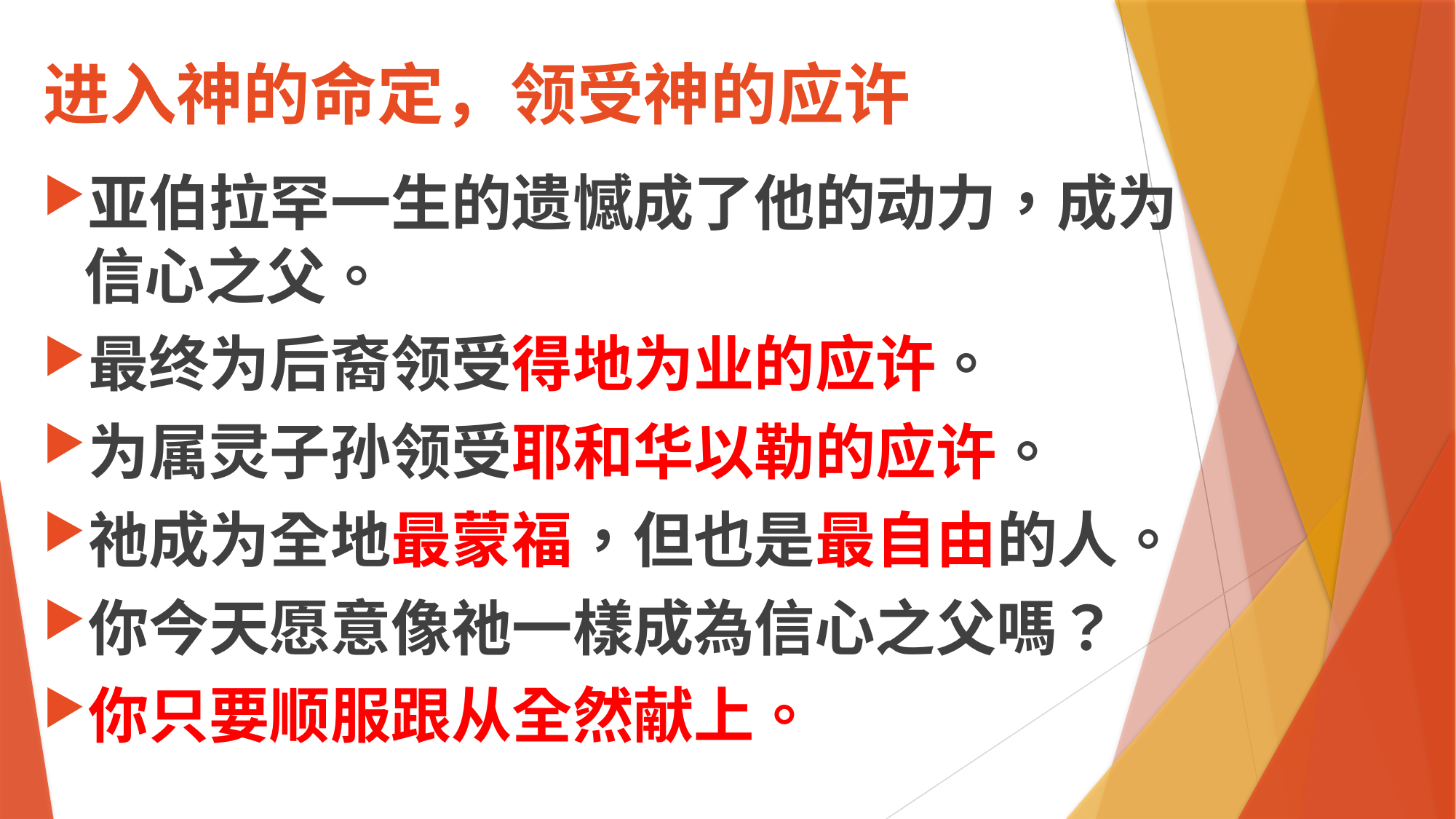

# 进入神的命定，领受神的应许
亚伯拉罕一生的遗憾成了他的动力，成为信心之父。
最终为后裔领受得地为业的应许。
为属灵子孙领受耶和华以勒的应许。
祂成为全地最蒙福，但也是最自由的人。
你今天愿意像祂一樣成為信心之父嗎？
你只要顺服跟从全然献上。